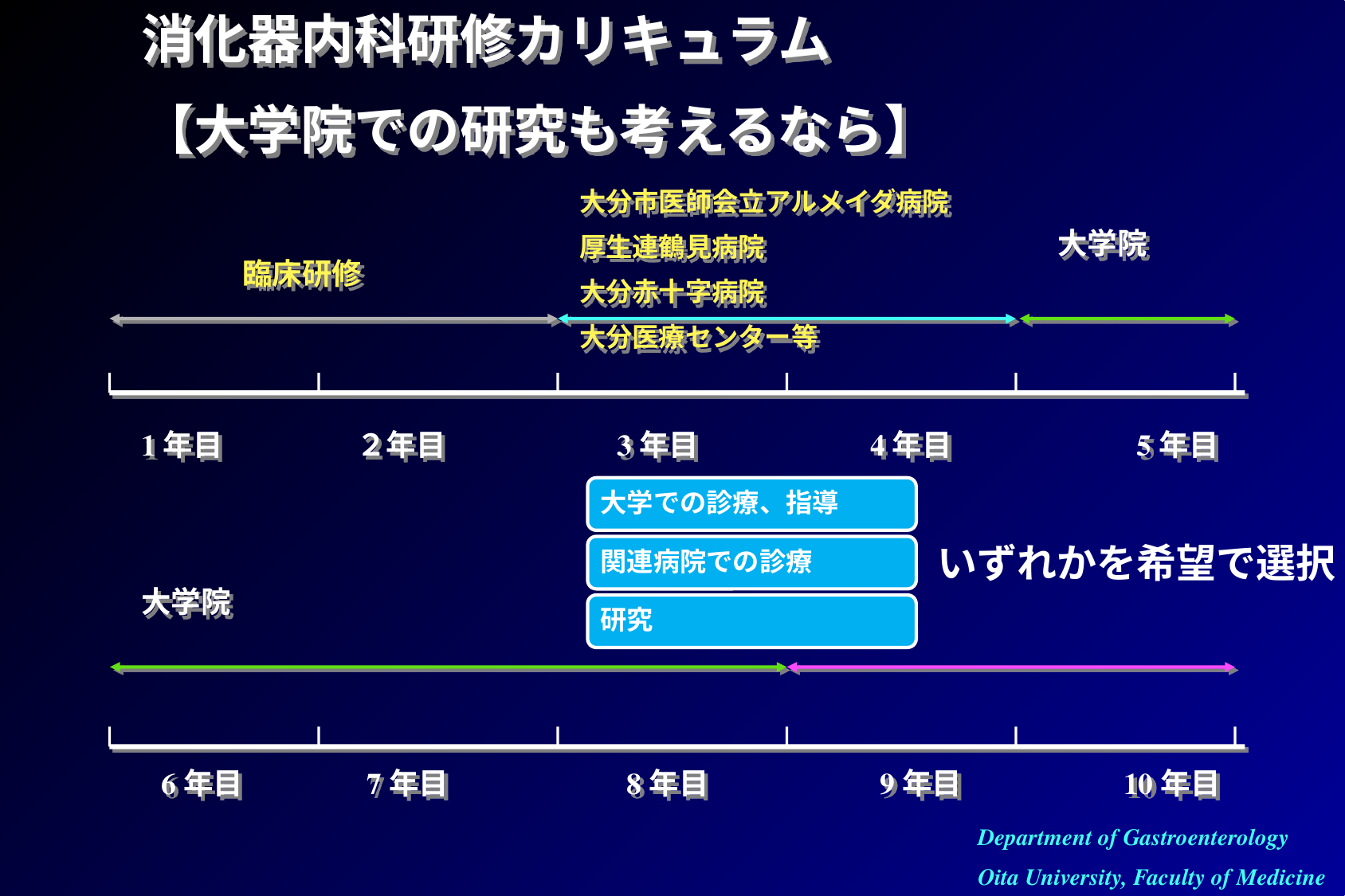

消化器内科研修カリキュラム
【大学院での研究も考えるなら】
大分市医師会立アルメイダ病院
厚生連鶴見病院
大分赤十字病院
大分医療センター等
大学院
臨床研修

1年目　　　  　２年目　　           　3年目　　　           4年目　　             　5年目
大学での診療、指導
関連病院での診療
研究
いずれかを希望で選択
大学院

6年目　　    　7年目　　            　8年目　　　           9年目         　     　10年目
Department of Gastroenterology
Oita University, Faculty of Medicine